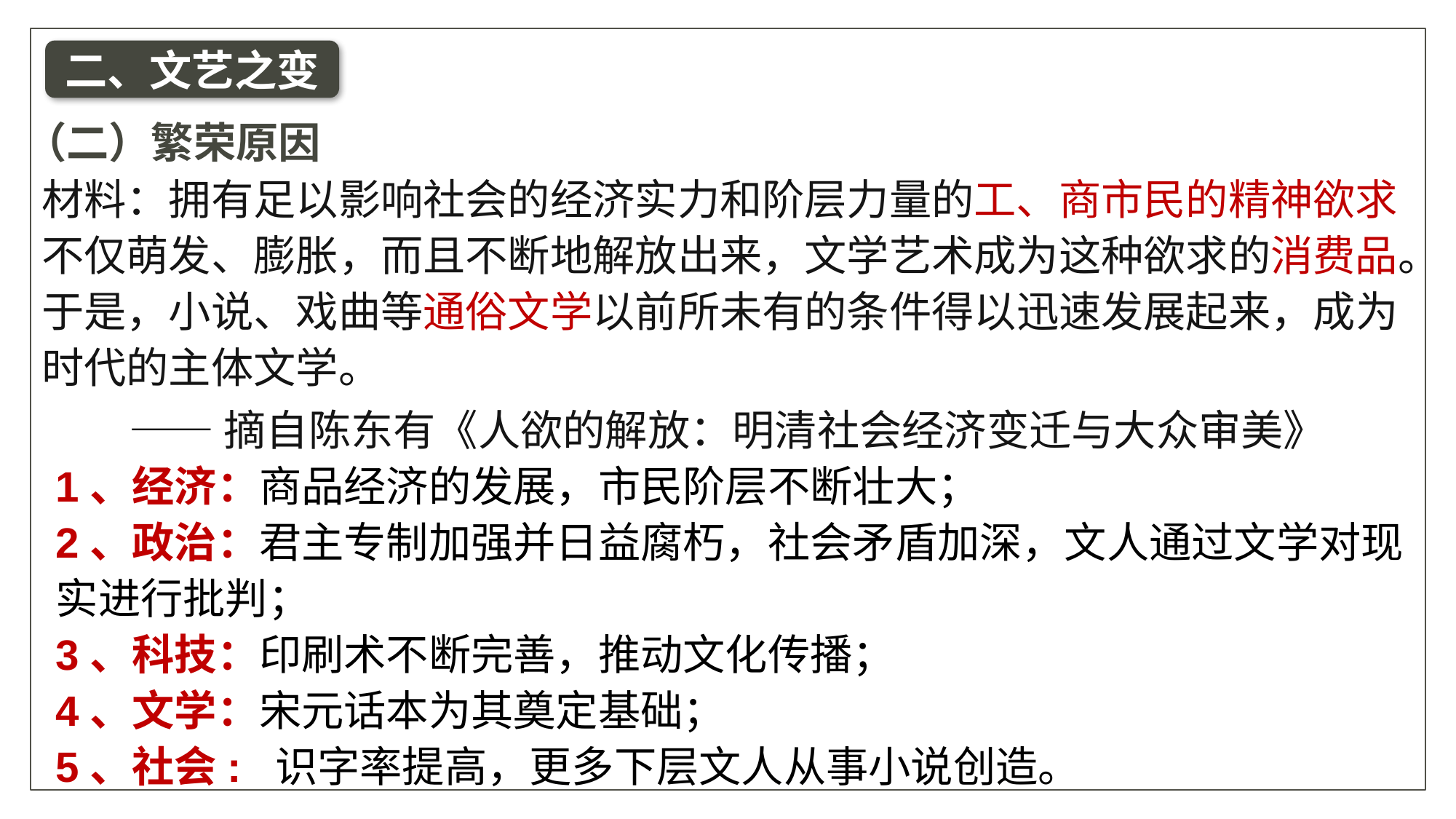

二、文艺之变
（二）繁荣原因
材料：拥有足以影响社会的经济实力和阶层力量的工、商市民的精神欲求不仅萌发、膨胀，而且不断地解放出来，文学艺术成为这种欲求的消费品。于是，小说、戏曲等通俗文学以前所未有的条件得以迅速发展起来，成为时代的主体文学。
        ——摘自陈东有《人欲的解放：明清社会经济变迁与大众审美》
1、经济：商品经济的发展，市民阶层不断壮大；
2、政治：君主专制加强并日益腐朽，社会矛盾加深，文人通过文学对现实进行批判；
3、科技：印刷术不断完善，推动文化传播；
4、文学：宋元话本为其奠定基础；
5、社会:  识字率提高，更多下层文人从事小说创造。